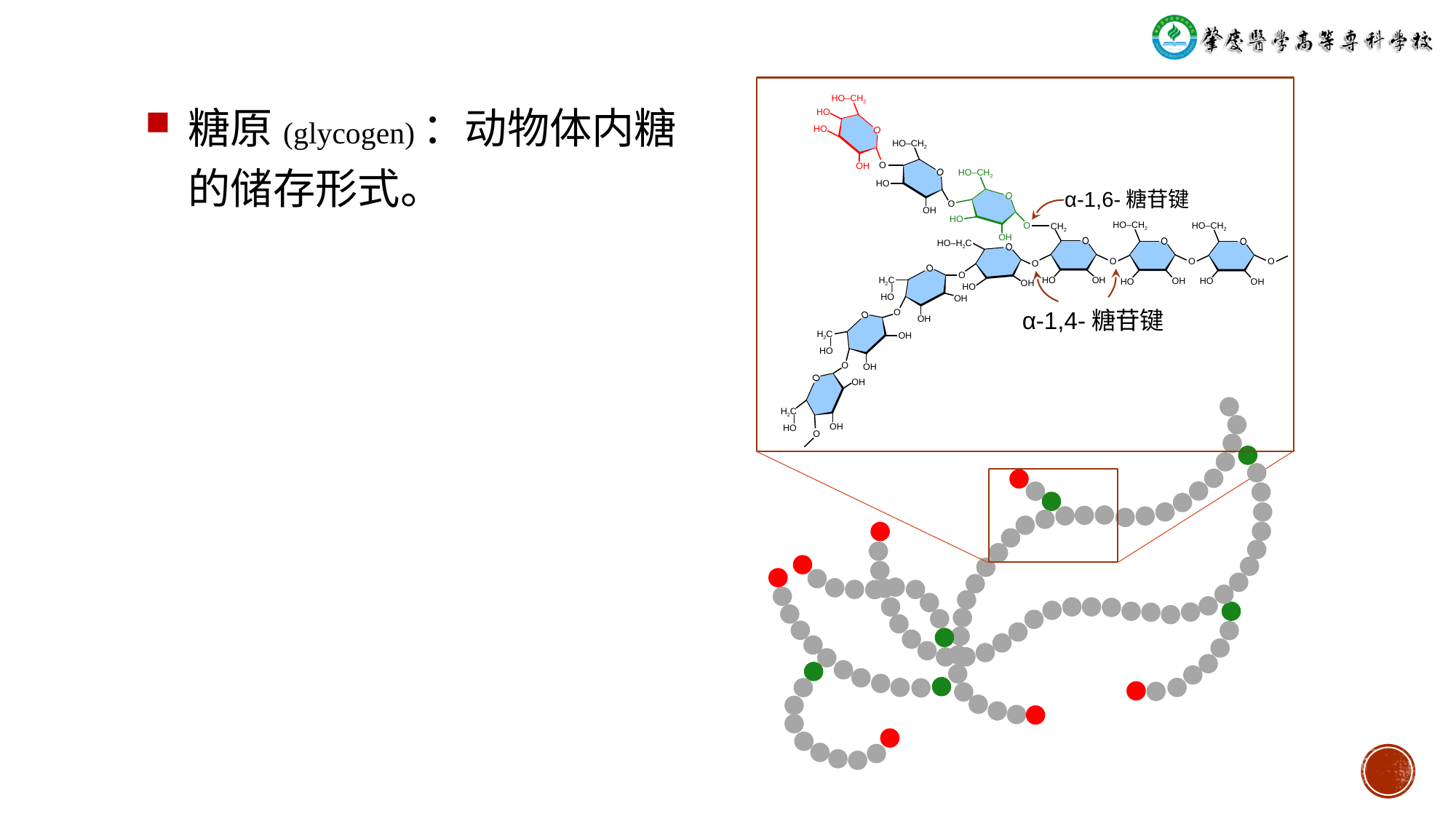

糖原(glycogen)：动物体内糖的储存形式。
HO‒CH2
HO

HO
HO‒CH2
OH
O

HO‒CH2
HO
α-1,6-糖苷键

OH
O
HO
HO‒CH2
HO‒CH2
O
CH2
OH

HO‒H2C

O
O
O
O

O

H2C
OH
HO
HO
OH
HO
OH
OH
HO
    |
HO
OH
OH
α-1,4-糖苷键
O

H2C
OH
    |
HO
OH
O
OH

H2C
OH
    |
HO

O